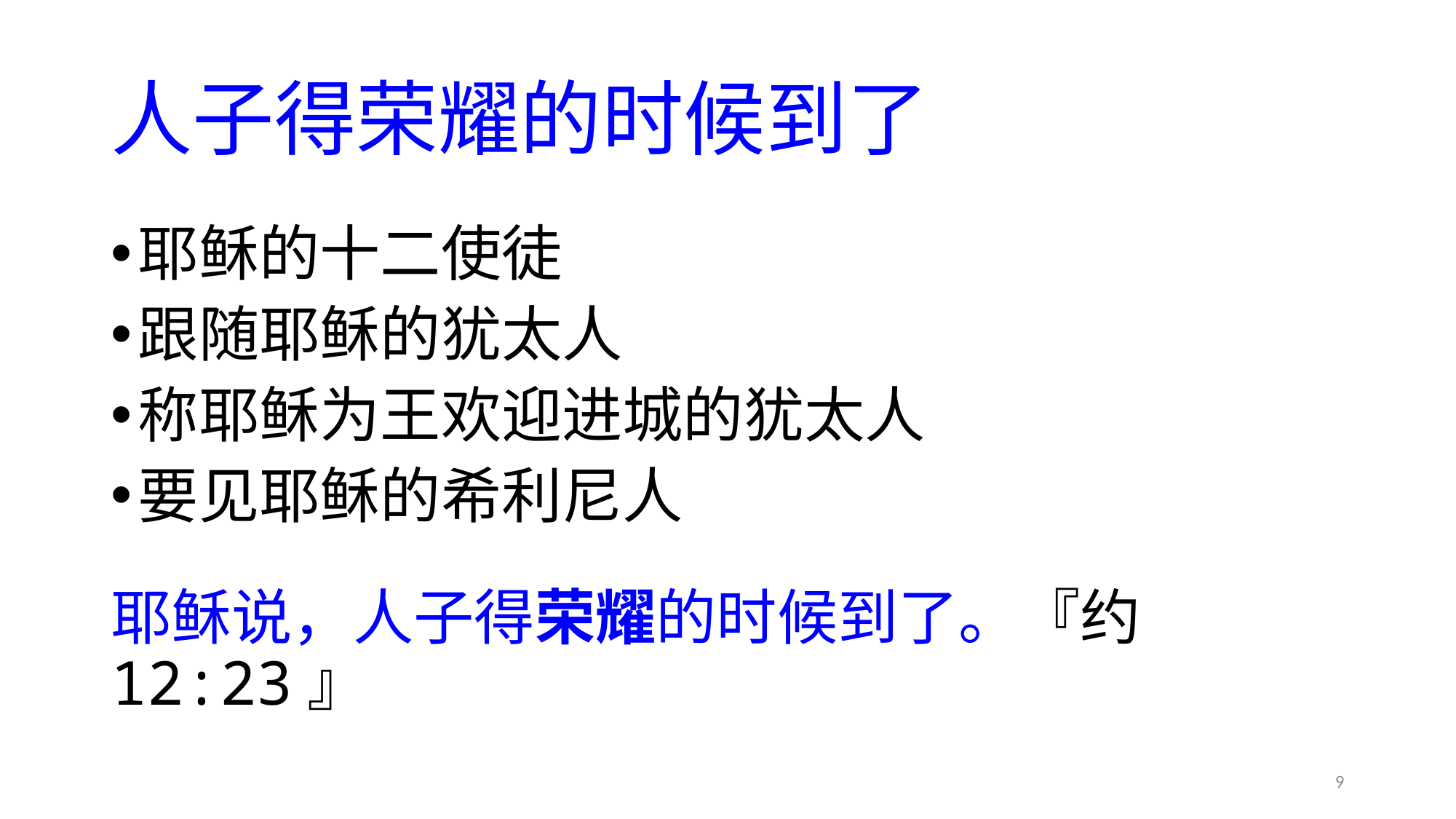

# 人子得荣耀的时候到了
耶稣的十二使徒
跟随耶稣的犹太人
称耶稣为王欢迎进城的犹太人
要见耶稣的希利尼人

耶稣说，人子得荣耀的时候到了。『约12:23』
9